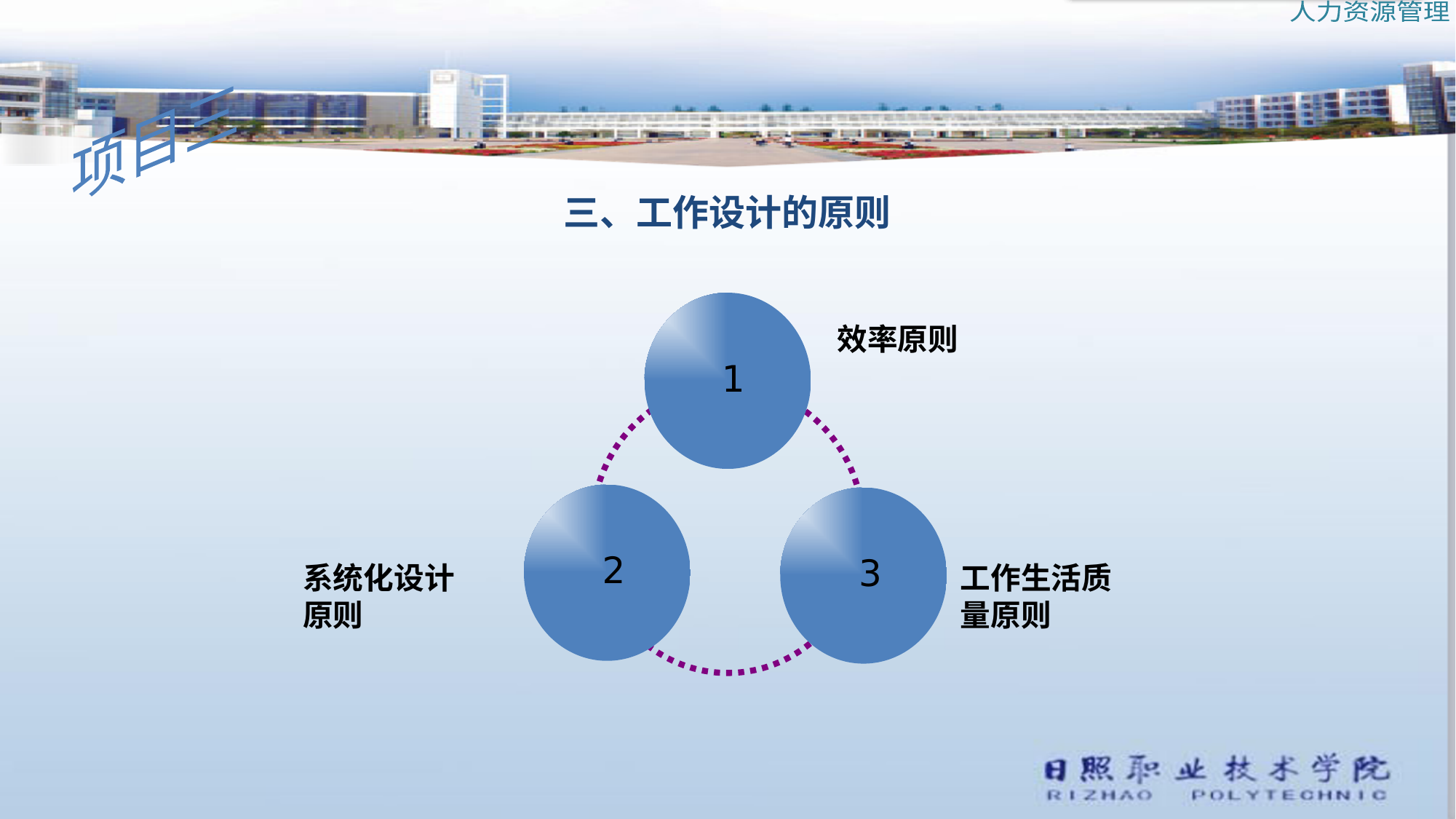

三、工作设计的原则

 1
效率原则

 2

 3
系统化设计原则
工作生活质量原则